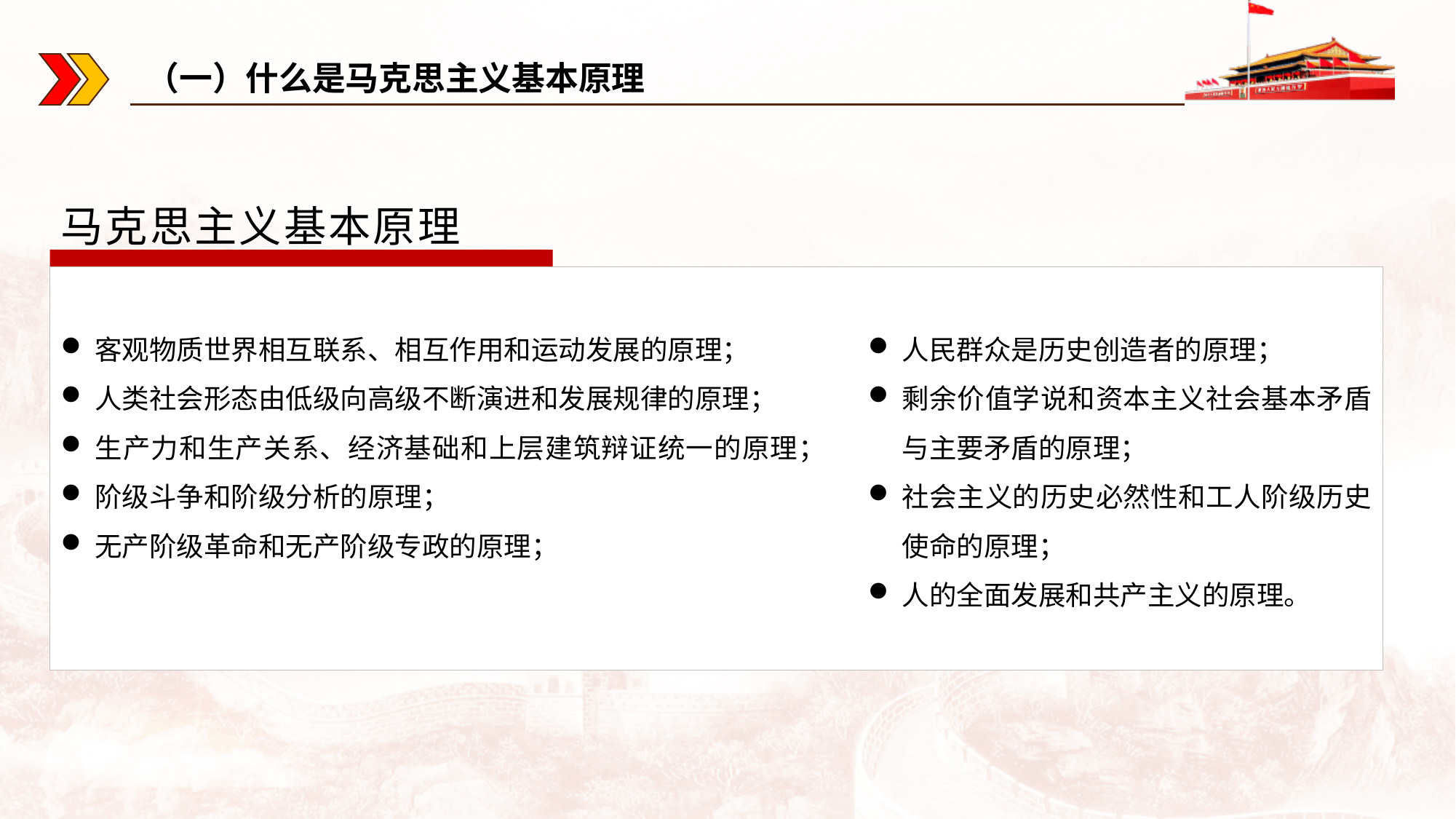

（一）什么是马克思主义基本原理
马克思主义基本原理

客观物质世界相互联系、相互作用和运动发展的原理；
人类社会形态由低级向高级不断演进和发展规律的原理；
生产力和生产关系、经济基础和上层建筑辩证统一的原理；
阶级斗争和阶级分析的原理；
无产阶级革命和无产阶级专政的原理；
人民群众是历史创造者的原理；
剩余价值学说和资本主义社会基本矛盾与主要矛盾的原理；
社会主义的历史必然性和工人阶级历史使命的原理；
人的全面发展和共产主义的原理。